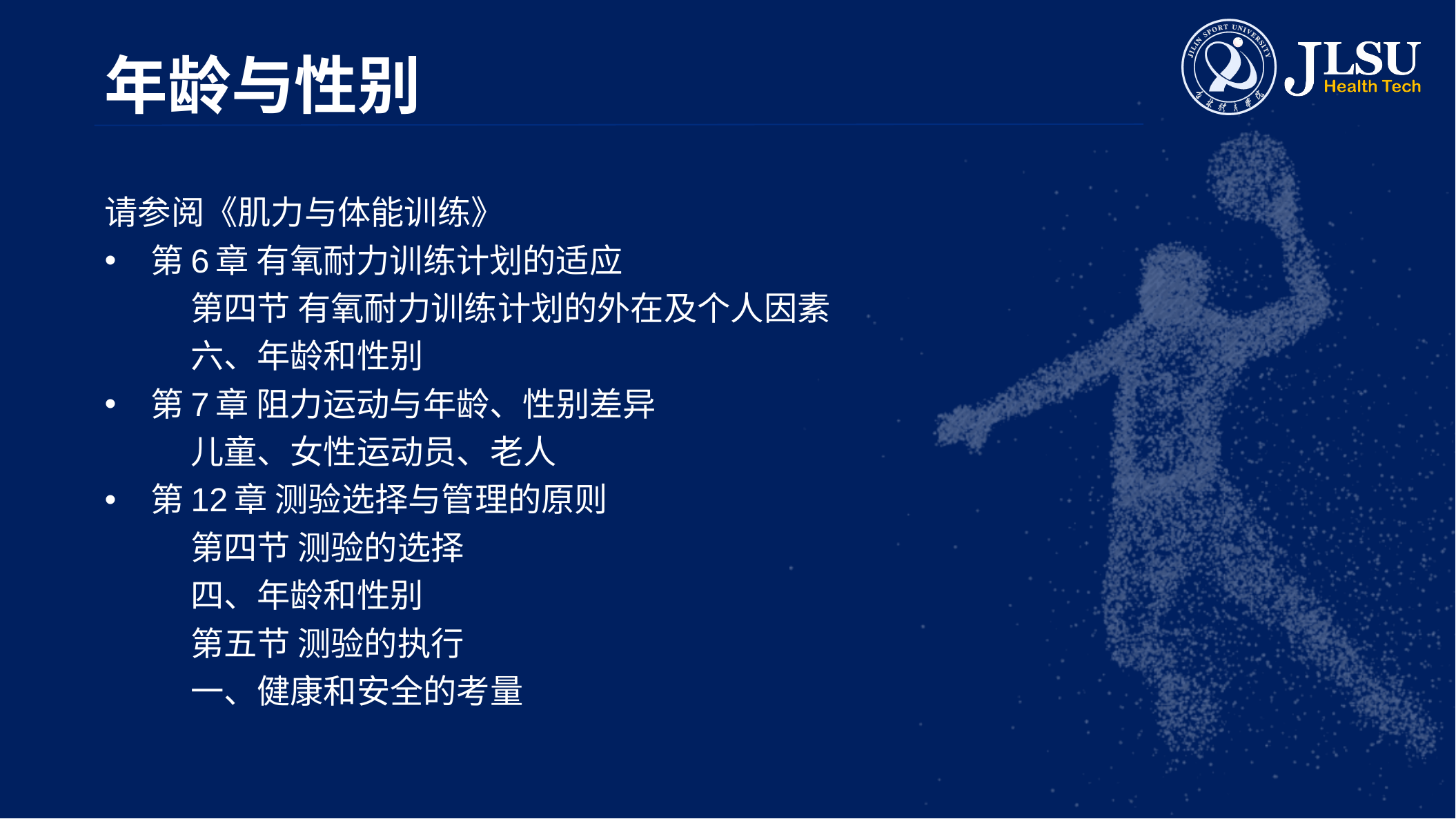

# 年龄与性别
请参阅《肌力与体能训练》
第6章 有氧耐力训练计划的适应
	第四节 有氧耐力训练计划的外在及个人因素
		六、年龄和性别
第7章 阻力运动与年龄、性别差异
	儿童、女性运动员、老人
第12章 测验选择与管理的原则
	第四节 测验的选择
		四、年龄和性别
	第五节 测验的执行
		一、健康和安全的考量